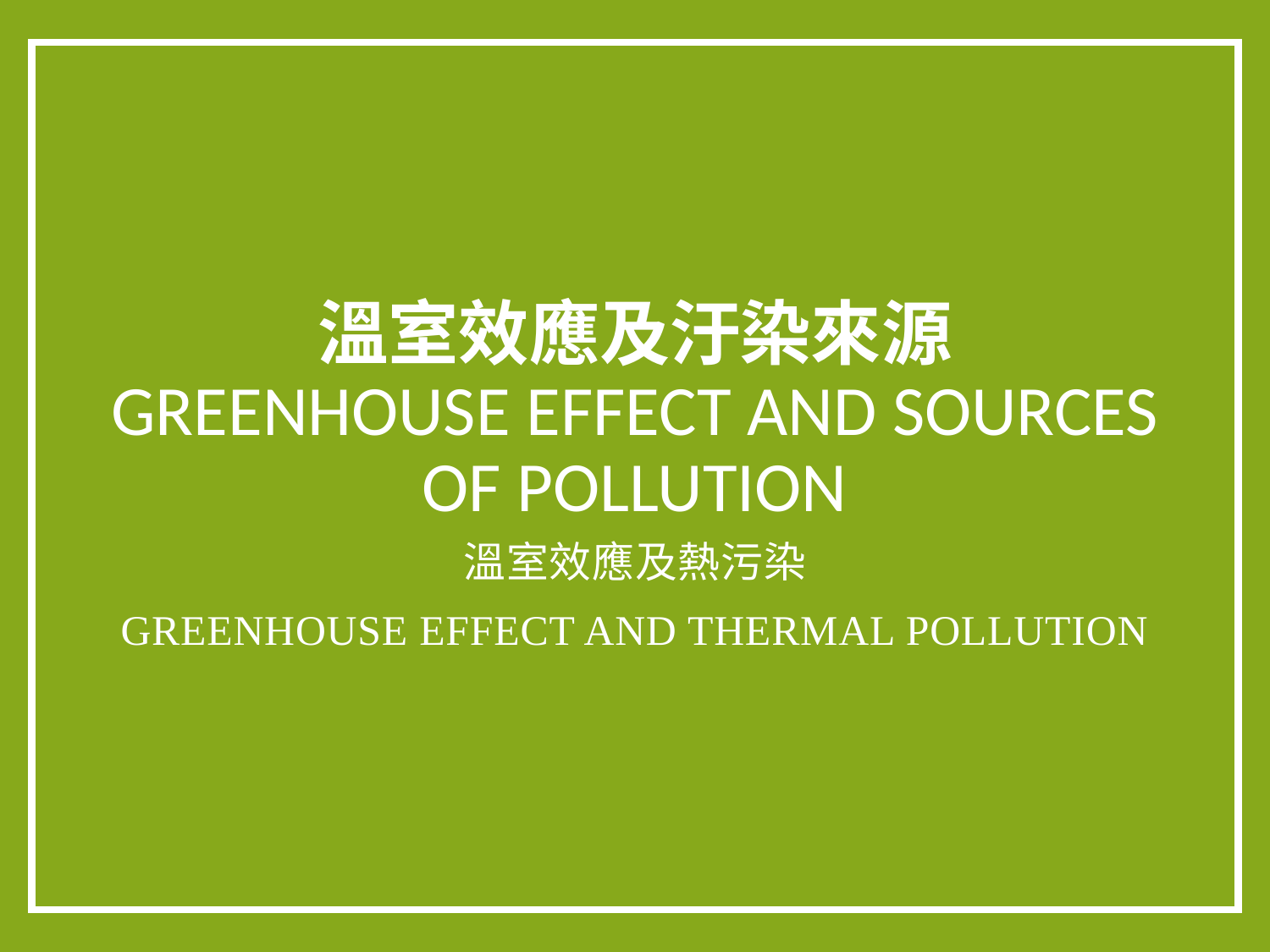

# 溫室效應及汙染來源 Greenhouse effect and sources of pollution
溫室效應及熱污染
Greenhouse effect and thermal pollution